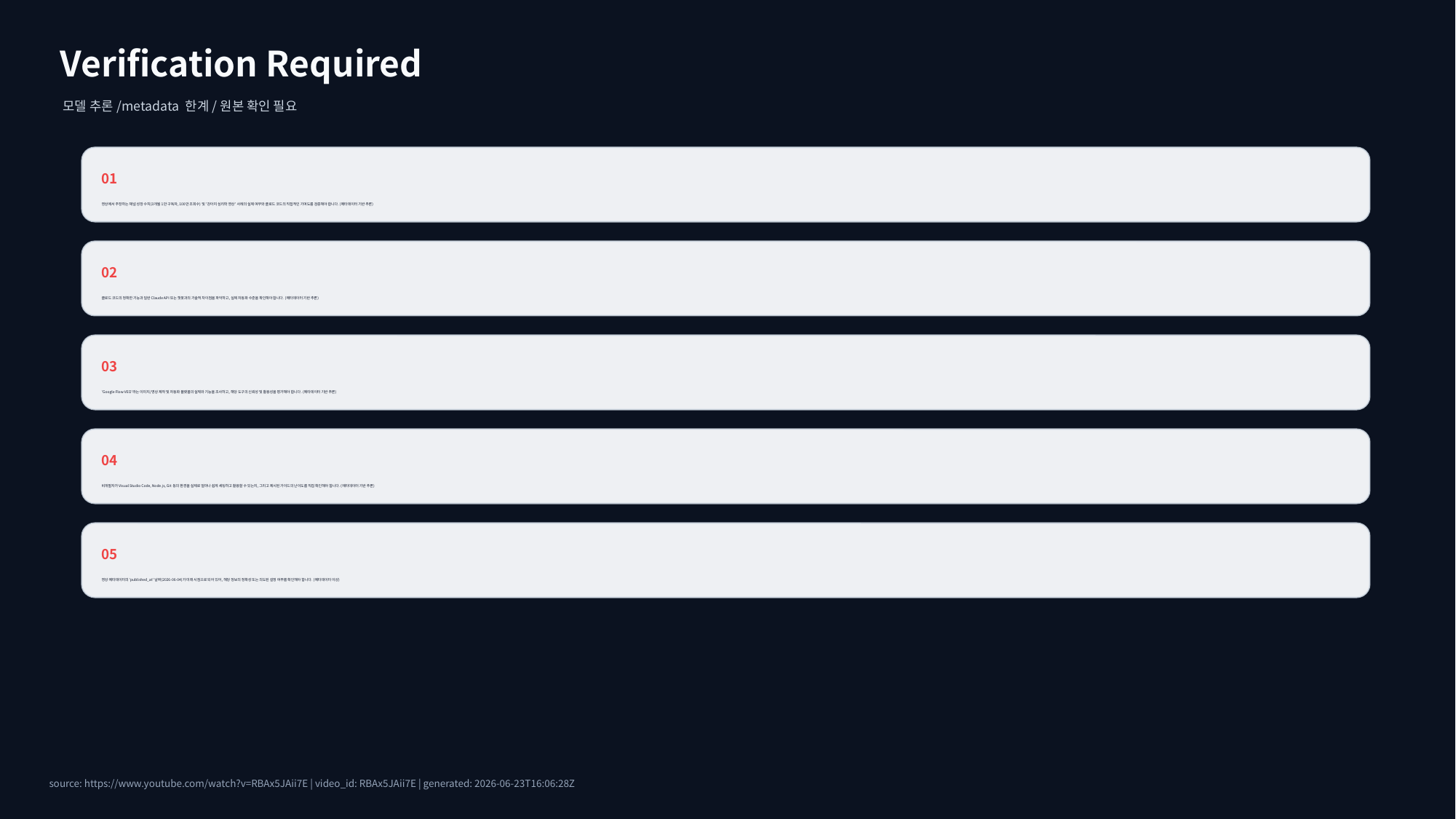

Verification Required
모델 추론/metadata 한계/원본 확인 필요

01
영상에서 주장하는 채널 성장 수치(3개월 1만 구독자, 100만 조회수) 및 '강아지 심리학 영상' 사례의 실제 여부와 클로드 코드의 직접적인 기여도를 검증해야 합니다. (메타데이터 기반 추론)

02
클로드 코드의 정확한 기능과 일반 Claude API 또는 챗봇과의 기술적 차이점을 파악하고, 실제 자동화 수준을 확인해야 합니다. (메타데이터 기반 추론)

03
'Google Flow VEO'라는 이미지/영상 제작 및 자동화 플랫폼의 실체와 기능을 조사하고, 해당 도구의 신뢰성 및 활용성을 평가해야 합니다. (메타데이터 기반 추론)

04
비개발자가 Visual Studio Code, Node.js, Git 등의 환경을 실제로 얼마나 쉽게 세팅하고 활용할 수 있는지, 그리고 제시된 가이드의 난이도를 직접 확인해야 합니다. (메타데이터 기반 추론)

05
영상 메타데이터의 'published_at' 날짜(2026-06-04)가 미래 시점으로 되어 있어, 해당 정보의 정확성 또는 의도된 설정 여부를 확인해야 합니다. (메타데이터 이상)
source: https://www.youtube.com/watch?v=RBAx5JAii7E | video_id: RBAx5JAii7E | generated: 2026-06-23T16:06:28Z